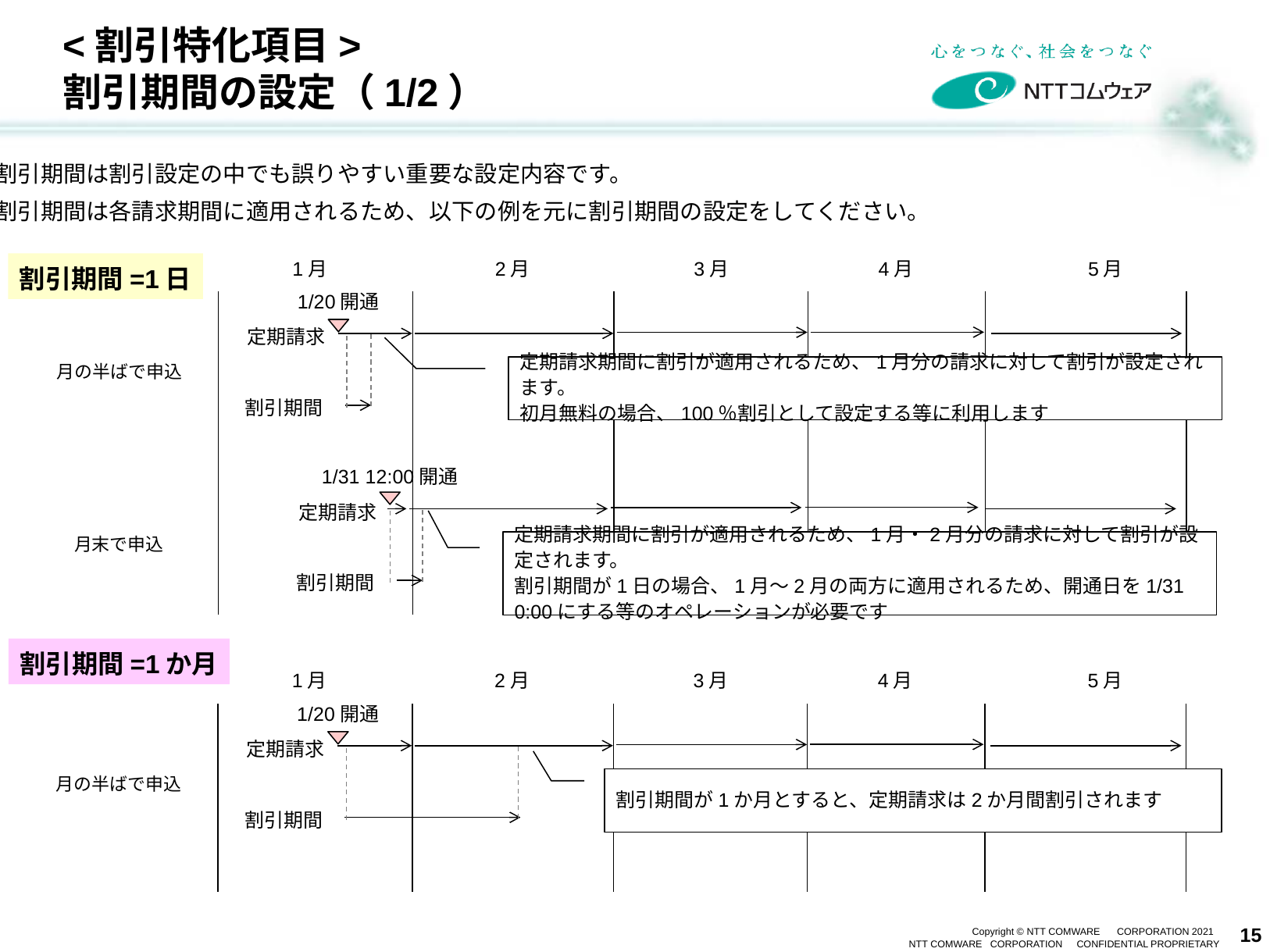

# <割引特化項目> 割引期間の設定（1/2）
割引期間は割引設定の中でも誤りやすい重要な設定内容です。
割引期間は各請求期間に適用されるため、以下の例を元に割引期間の設定をしてください。
1月
2月
3月
4月
5月
割引期間=1日
1/20開通
定期請求

月の半ばで申込
定期請求期間に割引が適用されるため、1月分の請求に対して割引が設定されます。
初月無料の場合、100％割引として設定する等に利用します
割引期間
1/31 12:00開通
定期請求

月末で申込
定期請求期間に割引が適用されるため、1月・2月分の請求に対して割引が設定されます。
割引期間が1日の場合、1月～2月の両方に適用されるため、開通日を1/31 0:00にする等のオペレーションが必要です
割引期間
割引期間=1か月
1月
2月
3月
4月
5月
1/20開通
定期請求

月の半ばで申込
割引期間が1か月とすると、定期請求は2か月間割引されます
割引期間